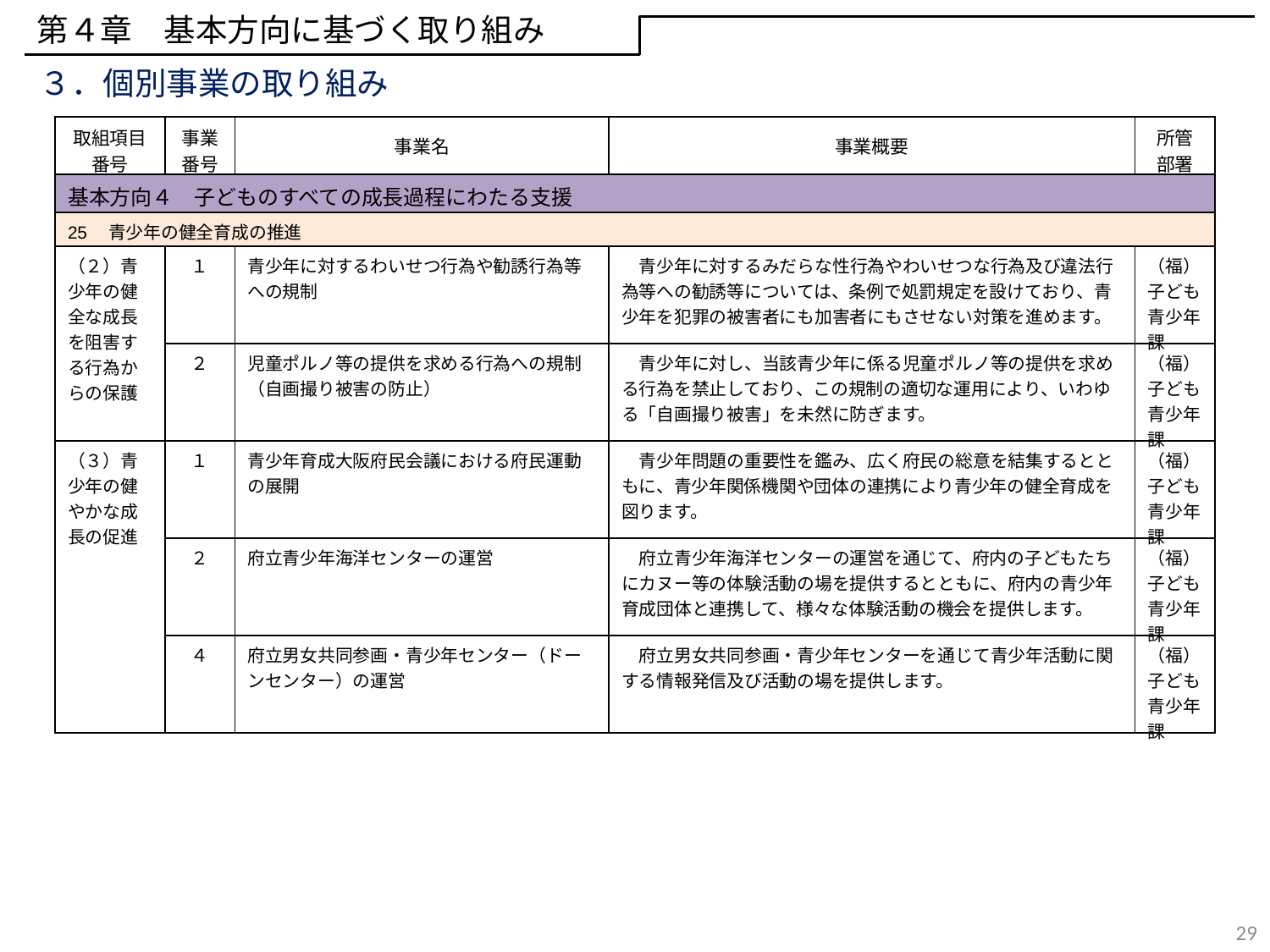

第４章　基本方向に基づく取り組み
３．個別事業の取り組み
| 取組項目 番号 | 事業 番号 | 事業名 | 事業概要 | 所管 部署 |
| --- | --- | --- | --- | --- |
| 基本方向４　子どものすべての成長過程にわたる支援 |  |  |  |  |
| 25　青少年の健全育成の推進 |  |  |  |  |
| （２）青少年の健全な成長を阻害する行為からの保護 | １ | 青少年に対するわいせつ行為や勧誘行為等への規制 | 青少年に対するみだらな性行為やわいせつな行為及び違法行為等への勧誘等については、条例で処罰規定を設けており、青少年を犯罪の被害者にも加害者にもさせない対策を進めます。 | （福）子ども青少年課 |
|  | ２ | 児童ポルノ等の提供を求める行為への規制（自画撮り被害の防止） | 青少年に対し、当該青少年に係る児童ポルノ等の提供を求める行為を禁止しており、この規制の適切な運用により、いわゆる「自画撮り被害」を未然に防ぎます。 | （福）子ども青少年課 |
| （３）青少年の健やかな成長の促進 | １ | 青少年育成大阪府民会議における府民運動の展開 | 青少年問題の重要性を鑑み、広く府民の総意を結集するとともに、青少年関係機関や団体の連携により青少年の健全育成を図ります。 | （福）子ども青少年課 |
|  | ２ | 府立青少年海洋センターの運営 | 府立青少年海洋センターの運営を通じて、府内の子どもたちにカヌー等の体験活動の場を提供するとともに、府内の青少年育成団体と連携して、様々な体験活動の機会を提供します。 | （福）子ども青少年課 |
|  | ４ | 府立男女共同参画・青少年センター（ドーンセンター）の運営 | 府立男女共同参画・青少年センターを通じて青少年活動に関する情報発信及び活動の場を提供します。 | （福）子ども青少年課 |
29